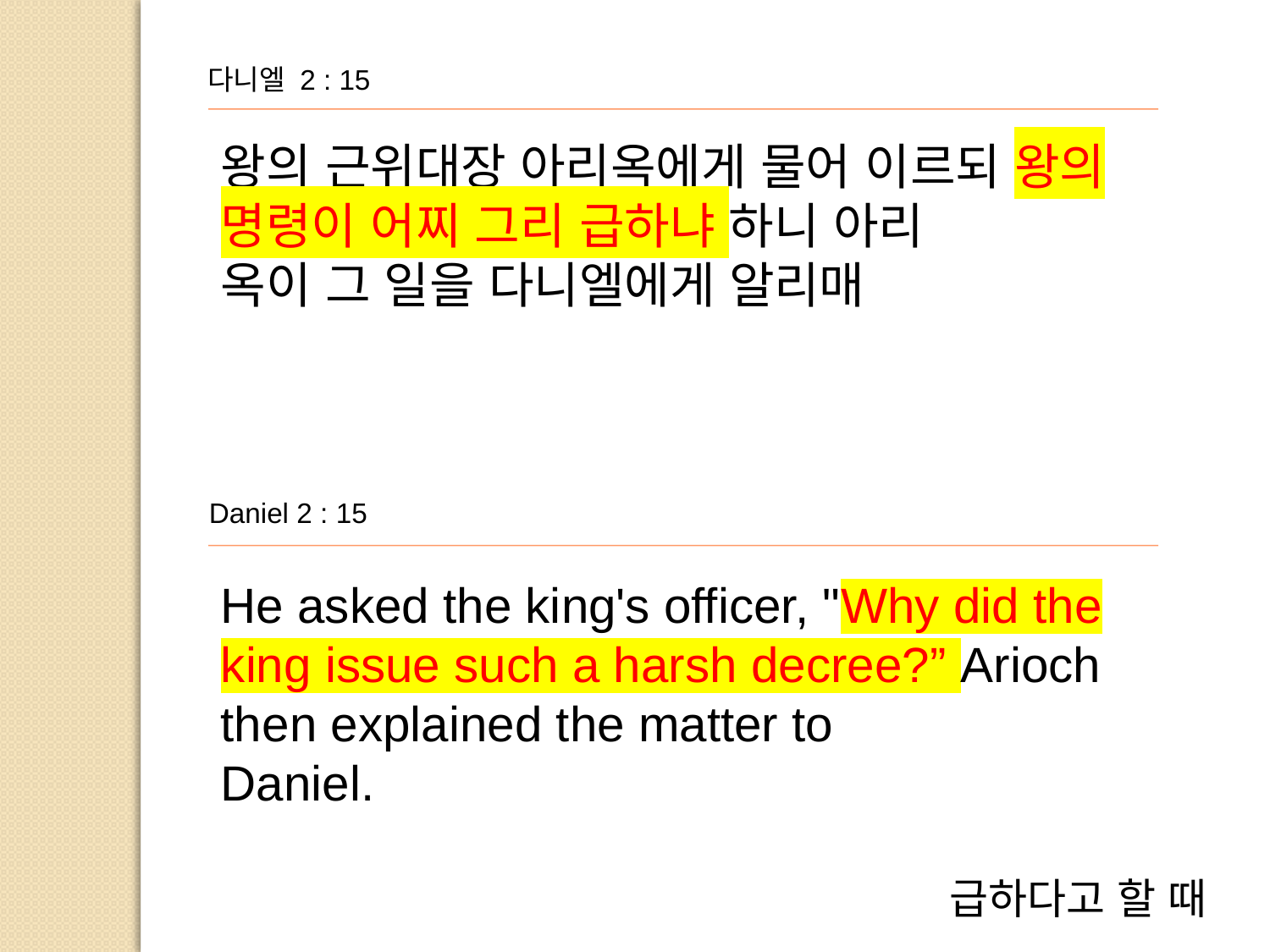

다니엘 2 : 15

왕의 근위대장 아리옥에게 물어 이르되 왕의 명령이 어찌 그리 급하냐 하니 아리
옥이 그 일을 다니엘에게 알리매
Daniel 2 : 15

He asked the king's officer, "Why did the king issue such a harsh decree?” Arioch then explained the matter to
Daniel.
급하다고 할 때